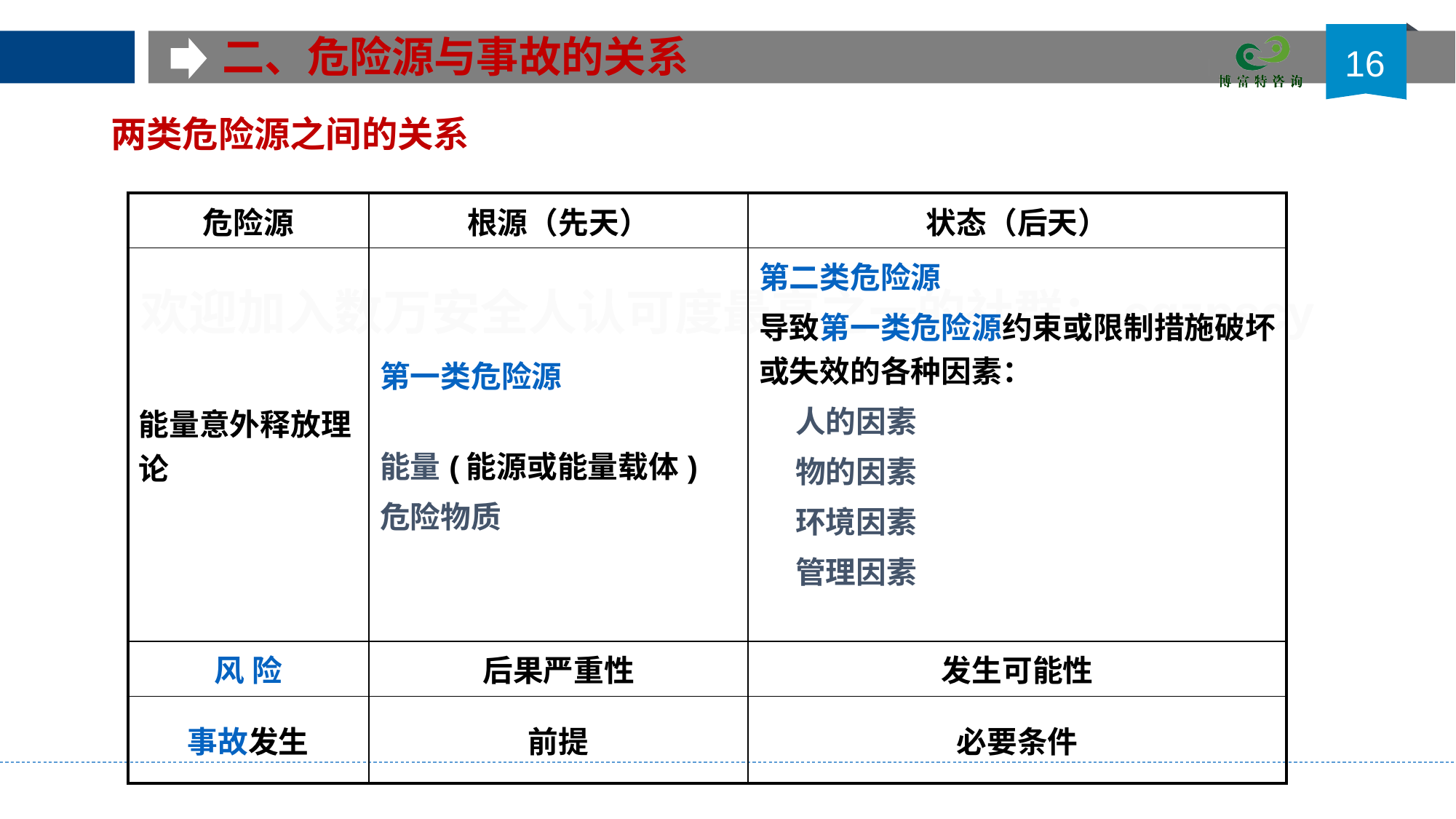

二、危险源与事故的关系
16
# 两类危险源之间的关系
| 危险源 | 根源（先天） | 状态（后天） |
| --- | --- | --- |
| 能量意外释放理论 | 第一类危险源 能量(能源或能量载体) 危险物质 | 第二类危险源 导致第一类危险源约束或限制措施破坏或失效的各种因素： 人的因素 物的因素 环境因素 管理因素 |
| 风 险 | 后果严重性 | 发生可能性 |
| 事故发生 | 前提 | 必要条件 |